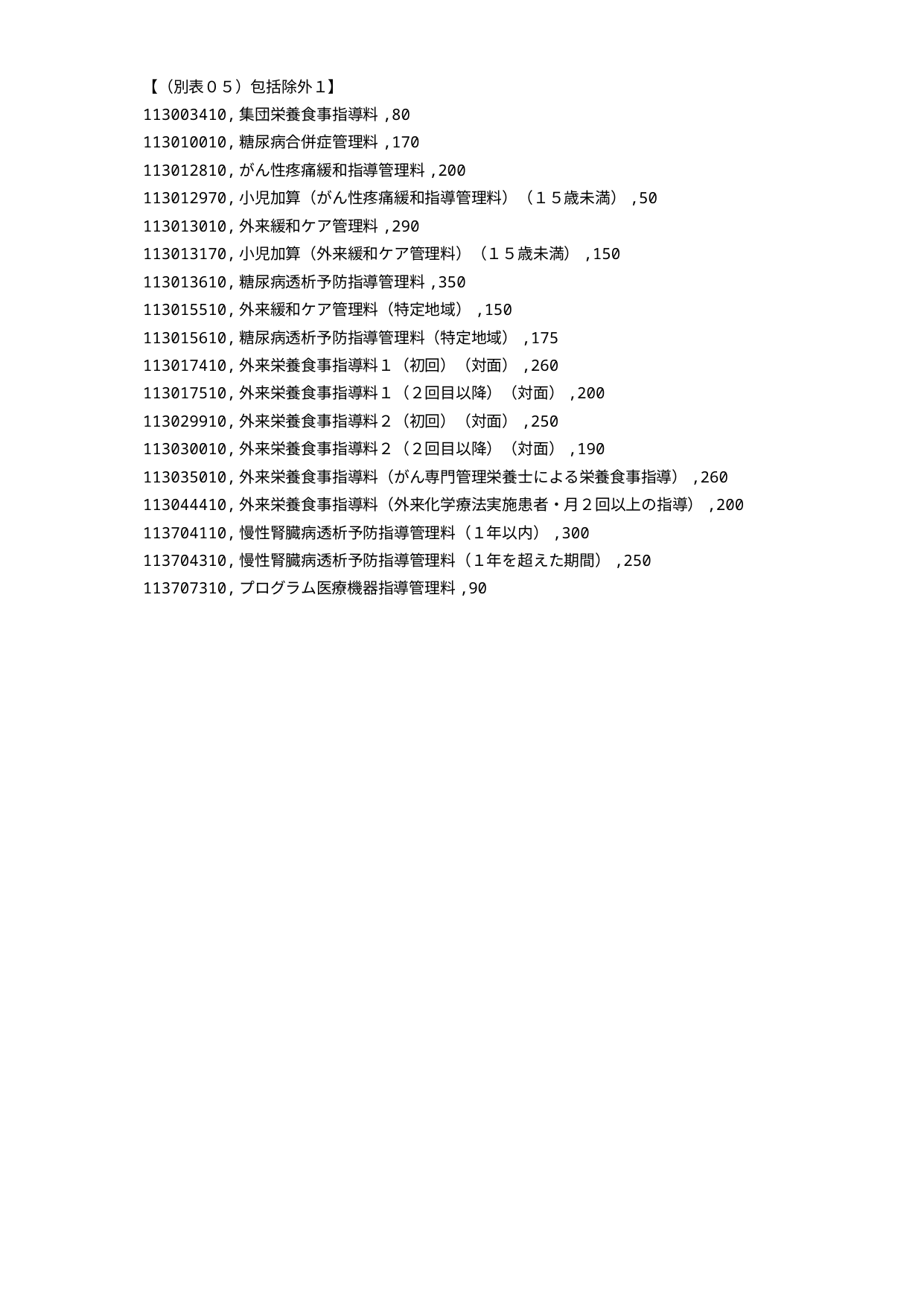

【（別表０５）包括除外１】
113003410,集団栄養食事指導料,80
113010010,糖尿病合併症管理料,170
113012810,がん性疼痛緩和指導管理料,200
113012970,小児加算（がん性疼痛緩和指導管理料）（１５歳未満）,50
113013010,外来緩和ケア管理料,290
113013170,小児加算（外来緩和ケア管理料）（１５歳未満）,150
113013610,糖尿病透析予防指導管理料,350
113015510,外来緩和ケア管理料（特定地域）,150
113015610,糖尿病透析予防指導管理料（特定地域）,175
113017410,外来栄養食事指導料１（初回）（対面）,260
113017510,外来栄養食事指導料１（２回目以降）（対面）,200
113029910,外来栄養食事指導料２（初回）（対面）,250
113030010,外来栄養食事指導料２（２回目以降）（対面）,190
113035010,外来栄養食事指導料（がん専門管理栄養士による栄養食事指導）,260
113044410,外来栄養食事指導料（外来化学療法実施患者・月２回以上の指導）,200
113704110,慢性腎臓病透析予防指導管理料（１年以内）,300
113704310,慢性腎臓病透析予防指導管理料（１年を超えた期間）,250
113707310,プログラム医療機器指導管理料,90